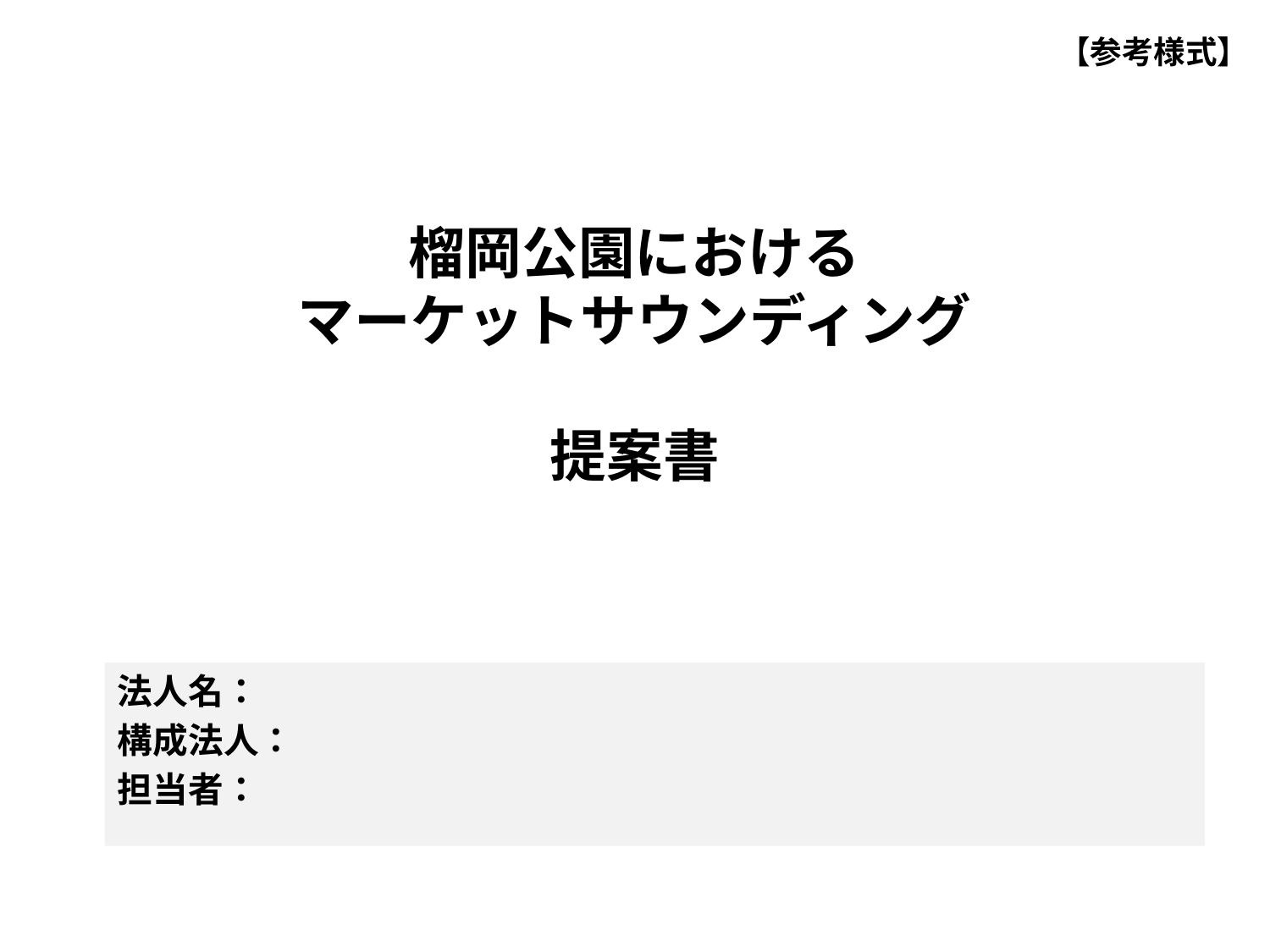

【参考様式】
# 榴岡公園における マーケットサウンディング 提案書
法人名：
構成法人：
担当者：